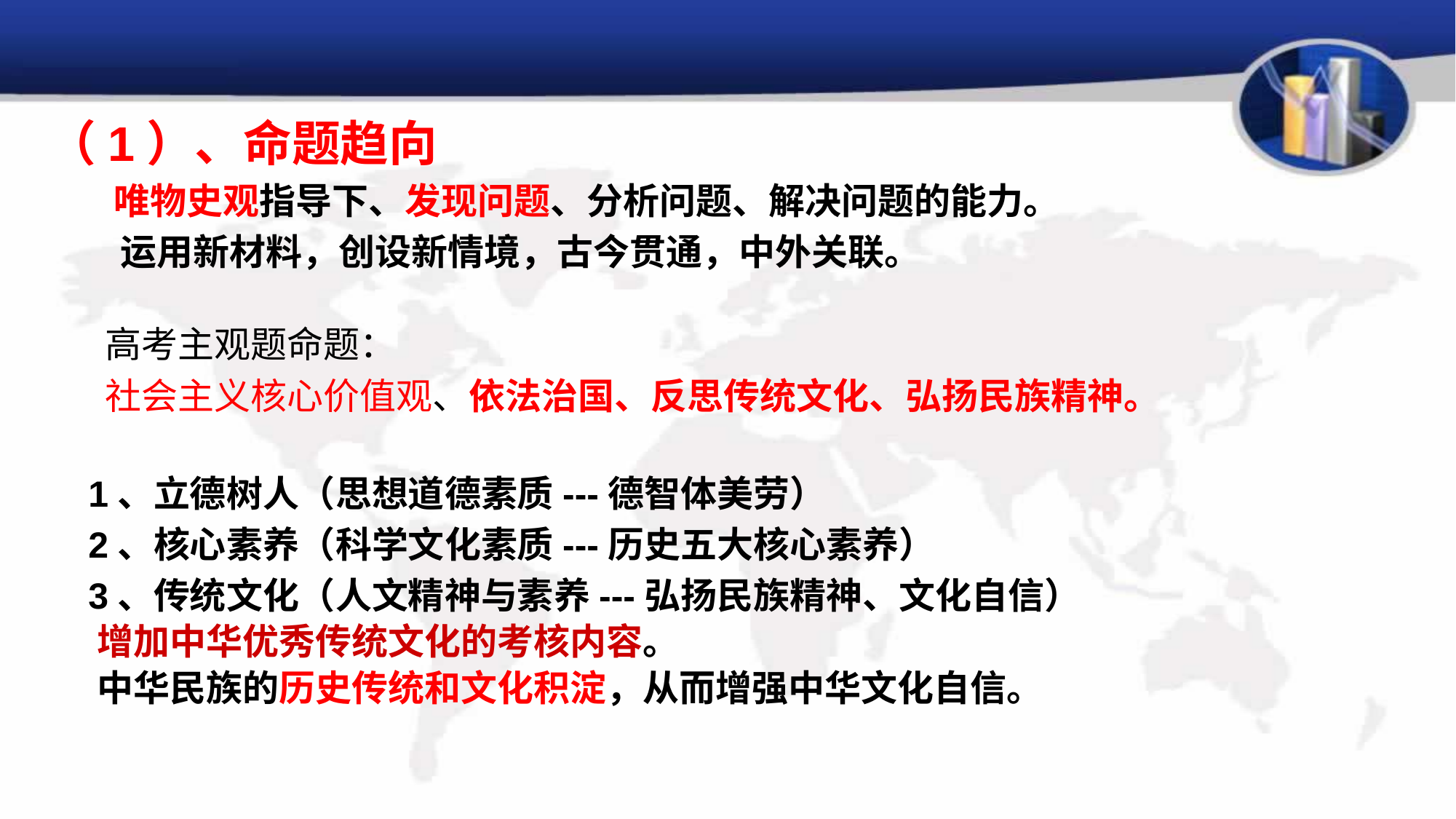

（1）、命题趋向
       唯物史观指导下、发现问题、分析问题、解决问题的能力。
　　运用新材料，创设新情境，古今贯通，中外关联。

      高考主观题命题：
      社会主义核心价值观、依法治国、反思传统文化、弘扬民族精神。

    1、立德树人（思想道德素质---德智体美劳）
    2、核心素养（科学文化素质---历史五大核心素养）
    3、传统文化（人文精神与素养---弘扬民族精神、文化自信）
     增加中华优秀传统文化的考核内容。
     中华民族的历史传统和文化积淀，从而增强中华文化自信。